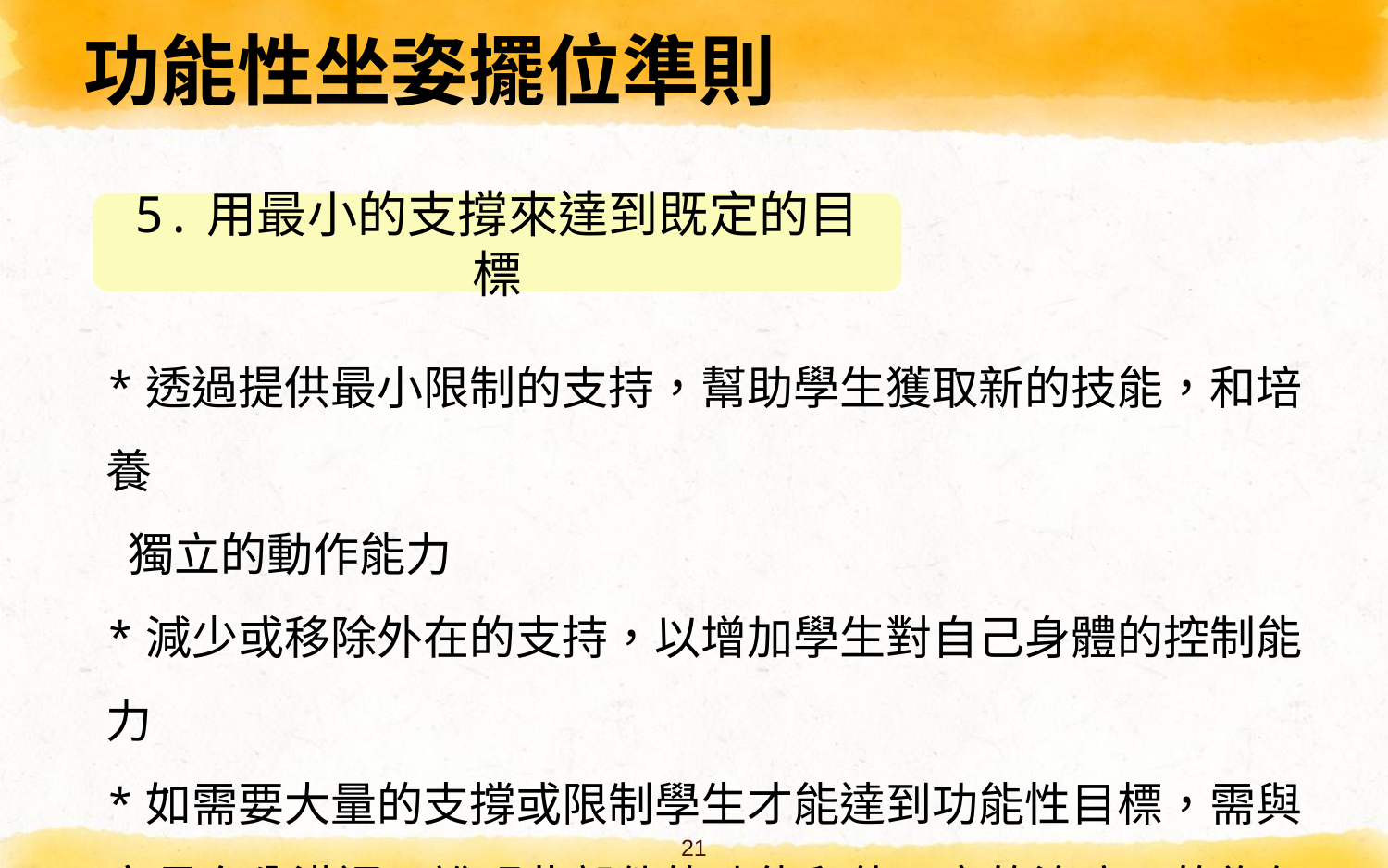

# 功能性坐姿擺位準則
5.用最小的支撐來達到既定的目標
*透過提供最小限制的支持，幫助學生獲取新的技能，和培養
 獨立的動作能力
*減少或移除外在的支持，以增加學生對自己身體的控制能力
*如需要大量的支撐或限制學生才能達到功能性目標，需與家長充分溝通，說明此部件的功能和使用它的治療目的為何
21